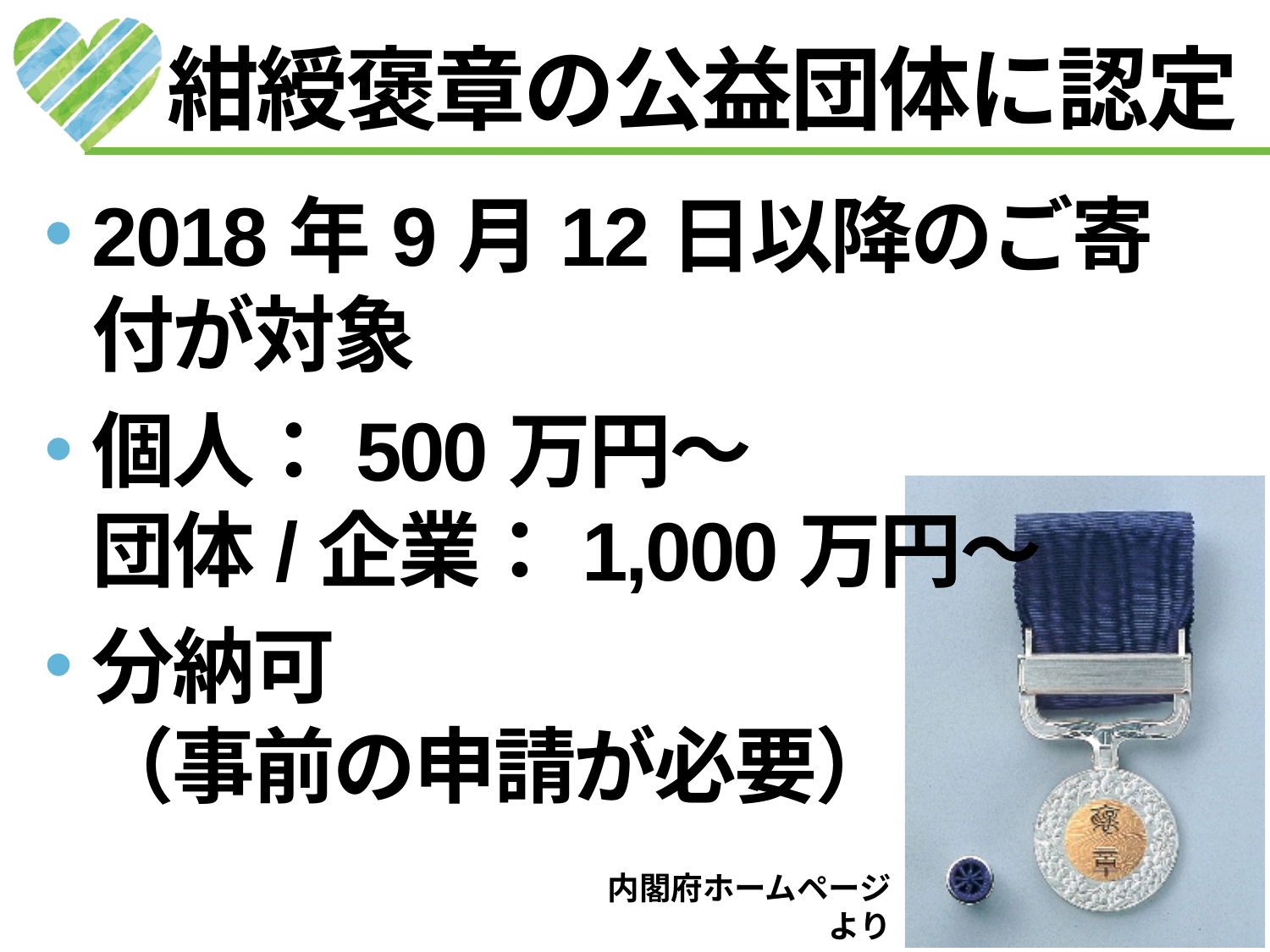

# 紺綬褒章の公益団体に認定
2018年9月12日以降のご寄付が対象
個人：500万円～
団体/企業：1,000万円～
分納可
（事前の申請が必要）

内閣府ホームページより